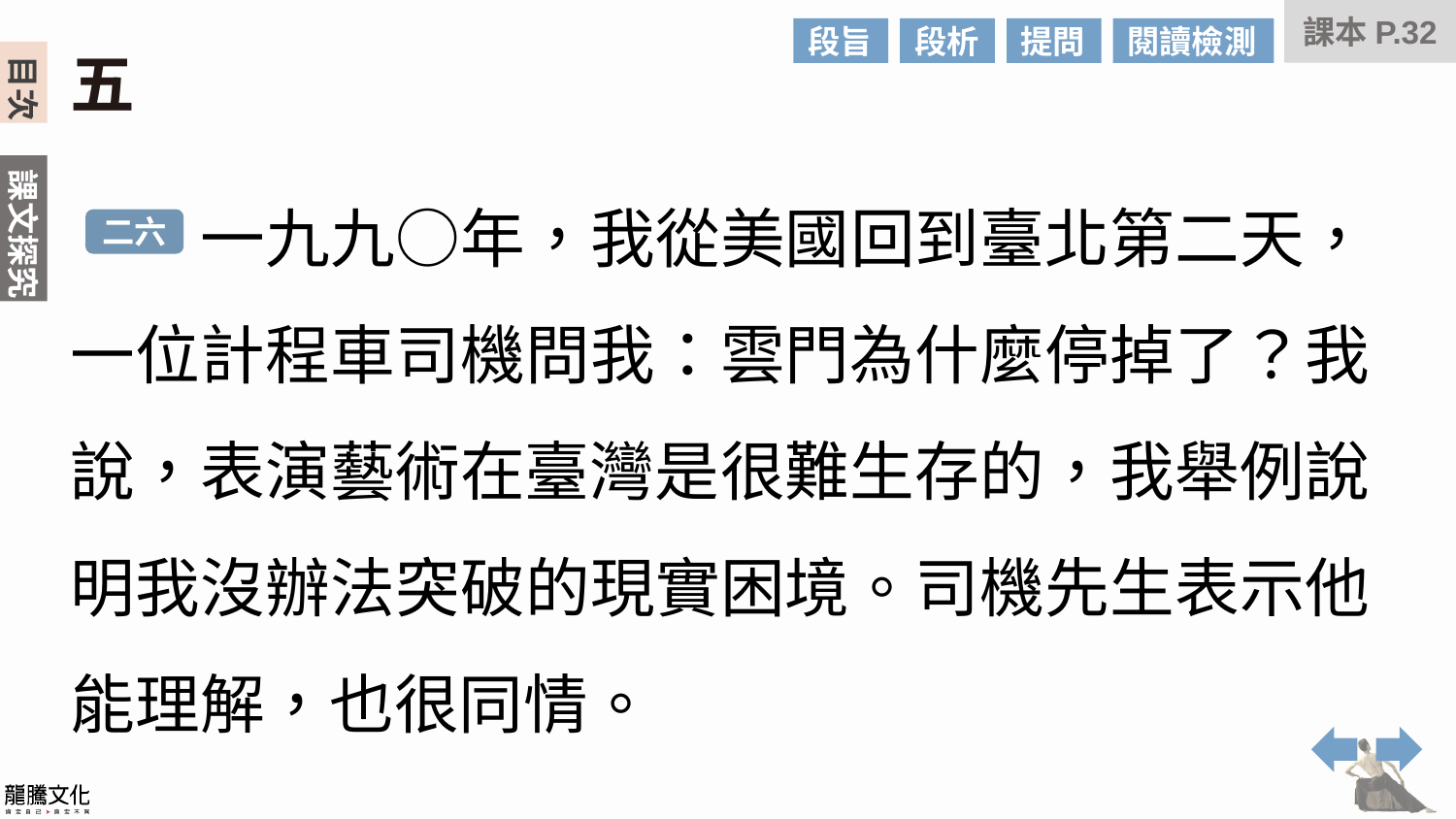

課本P.32
段旨
段析
提問
閱讀檢測
五
　　一九九○年，我從美國回到臺北第二天，一位計程車司機問我：雲門為什麼停掉了？我說，表演藝術在臺灣是很難生存的，我舉例說明我沒辦法突破的現實困境。司機先生表示他能理解，也很同情。
二六